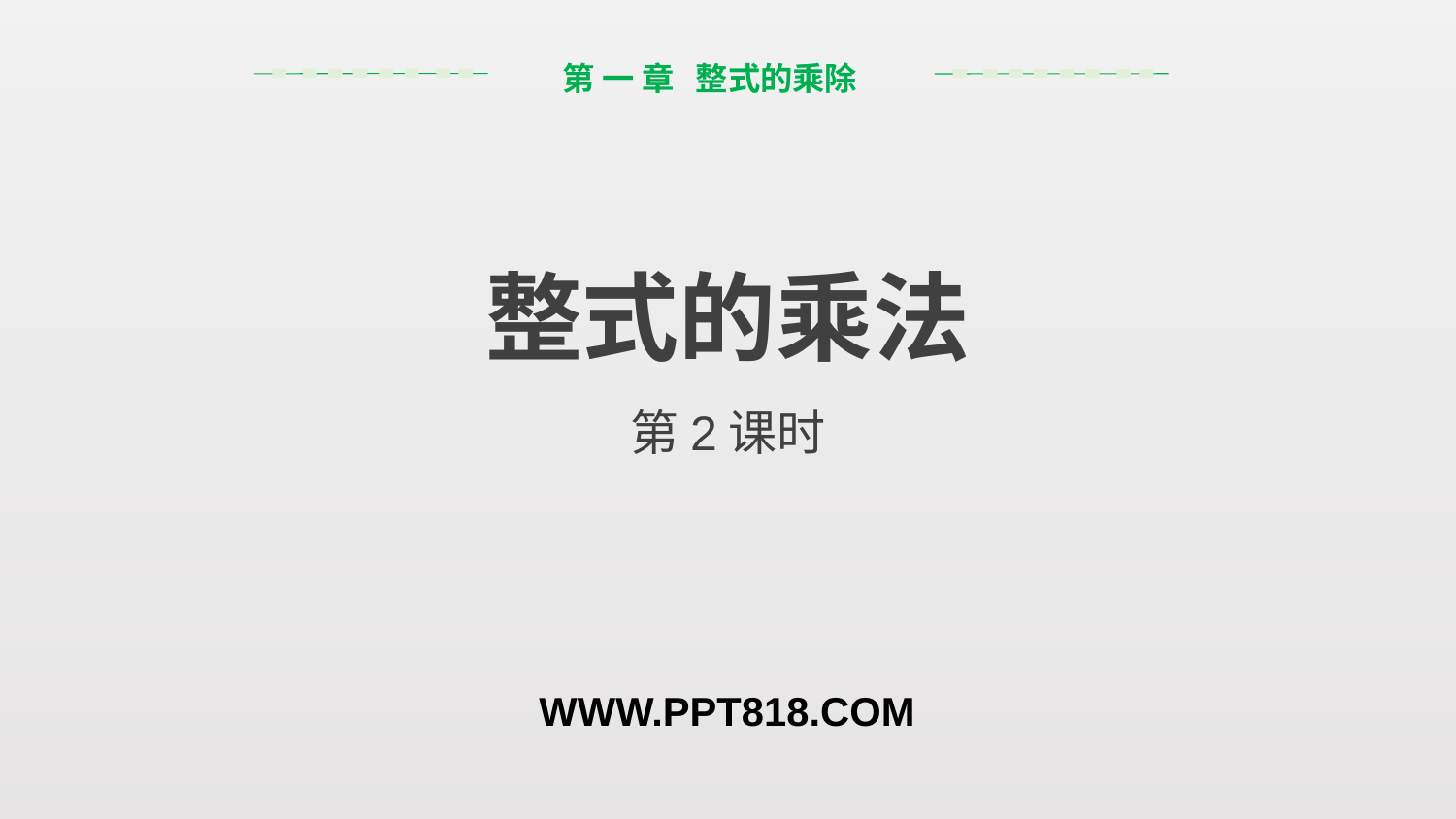

第 一 章   整式的乘除

整式的乘法
第2课时
WWW.PPT818.COM